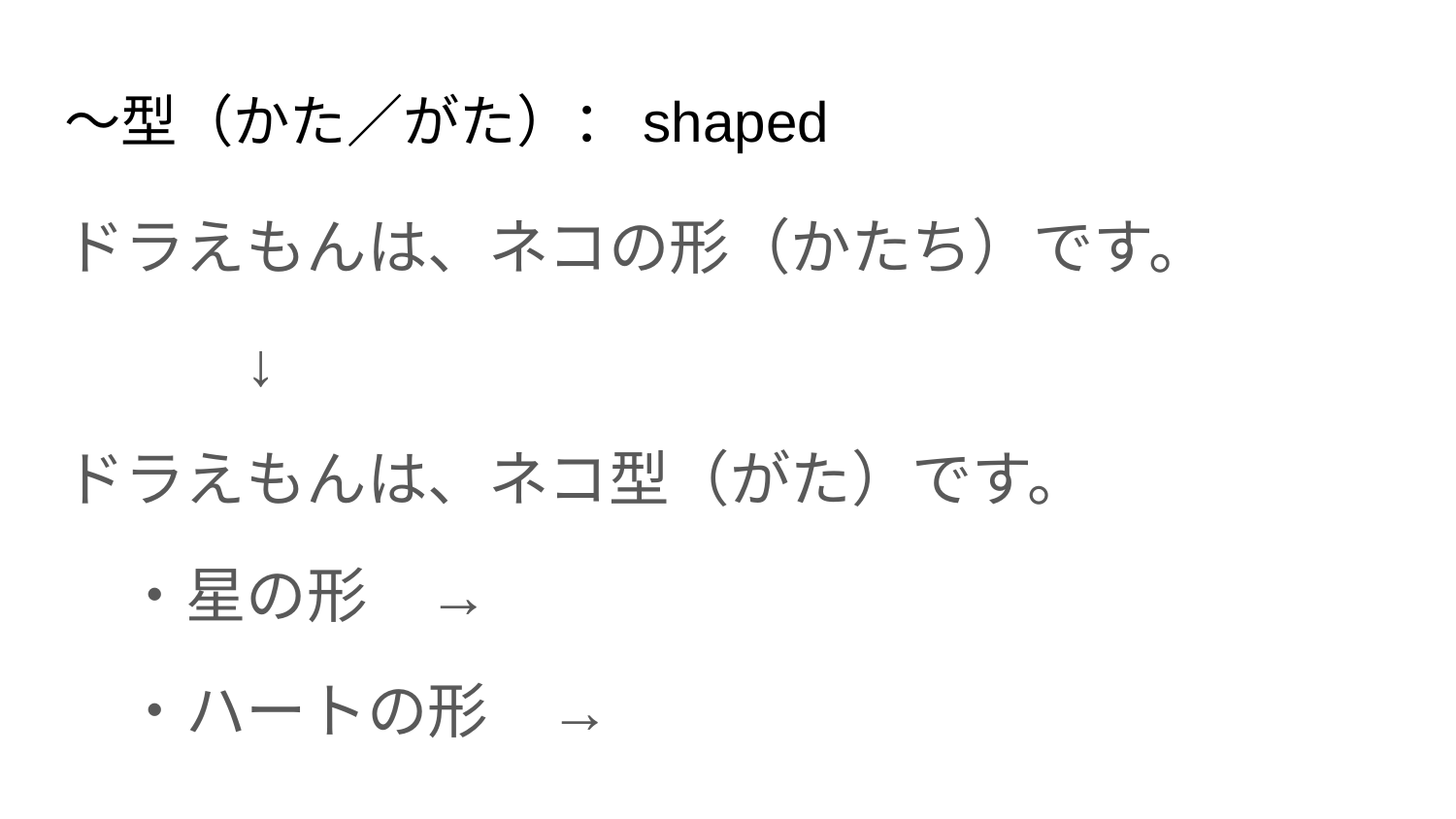

# ～型（かた／がた）：shaped
ドラえもんは、ネコの形（かたち）です。
　　　↓
ドラえもんは、ネコ型（がた）です。
　・星の形　→
　・ハートの形　→